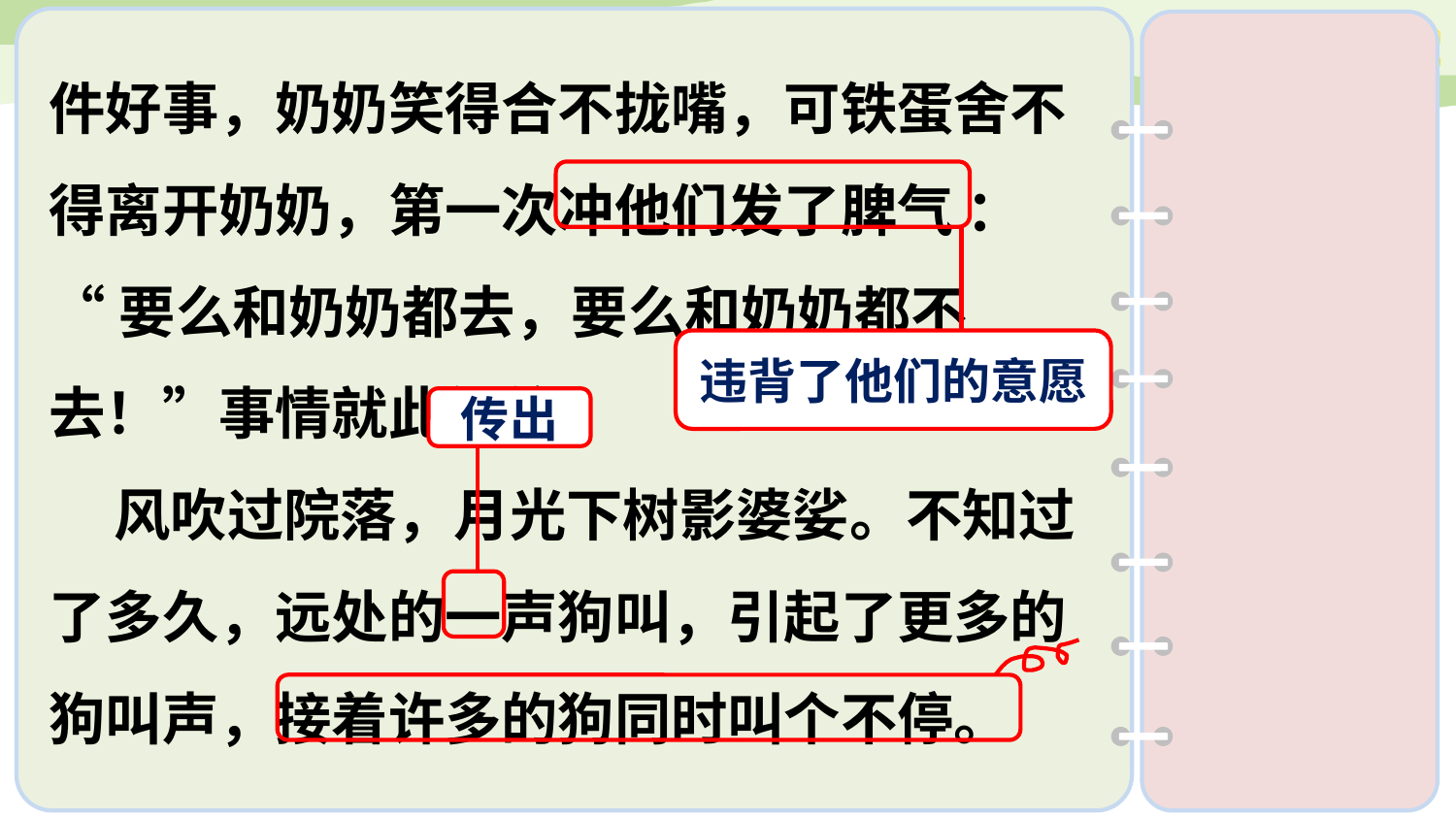

件好事，奶奶笑得合不拢嘴，可铁蛋舍不得离开奶奶，第一次冲他们发了脾气 ：
“要么和奶奶都去，要么和奶奶都不去！”事情就此僵住。
    风吹过院落，月光下树影婆娑。不知过了多久，远处的一声狗叫，引起了更多的狗叫声，接着许多的狗同时叫个不停。

违背了他们的意愿
传出